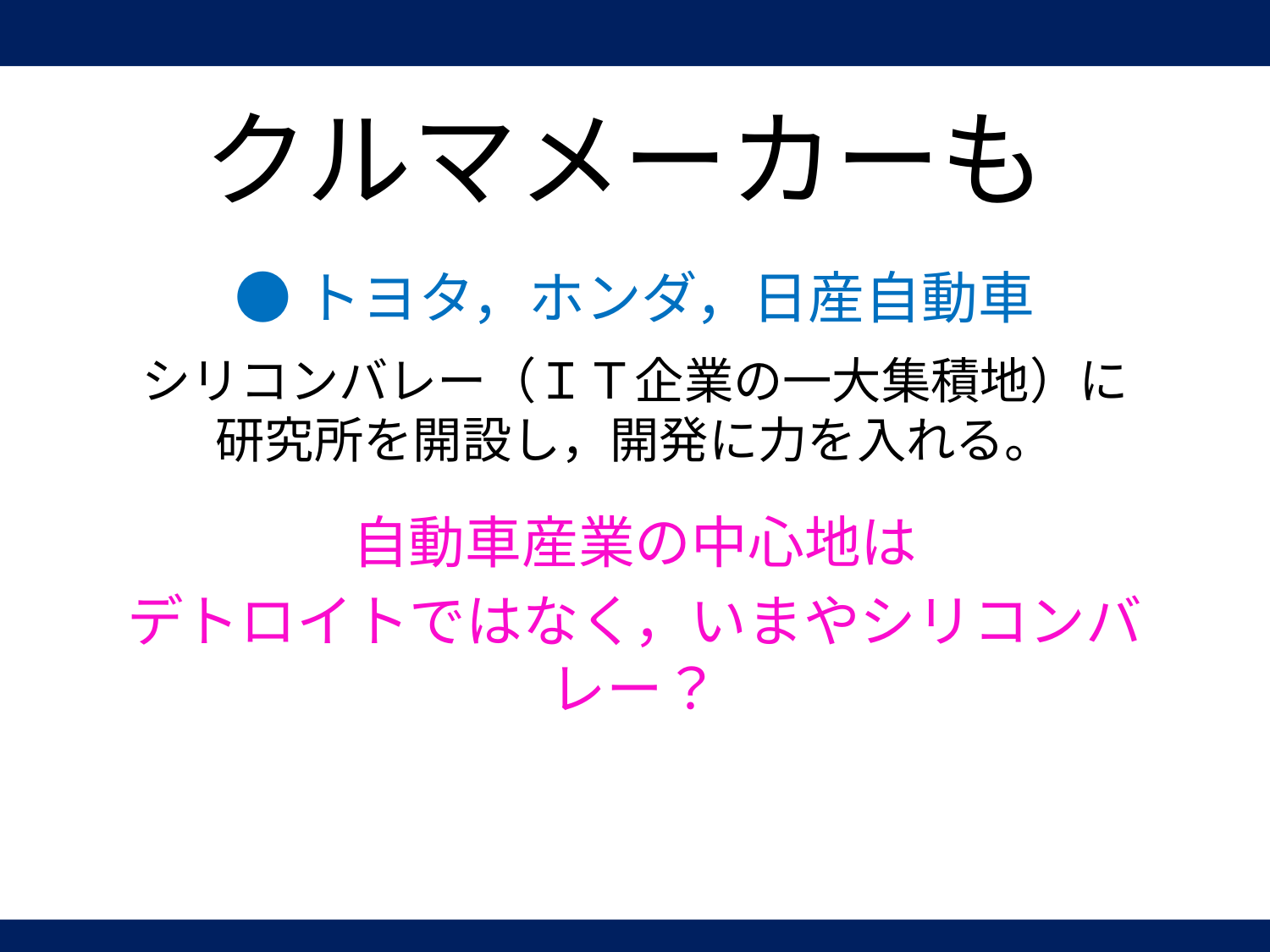

# クルマメーカーも
●トヨタ，ホンダ，日産自動車

シリコンバレー（ＩＴ企業の一大集積地）に
研究所を開設し，開発に力を入れる。

自動車産業の中心地は
デトロイトではなく，いまやシリコンバレー？